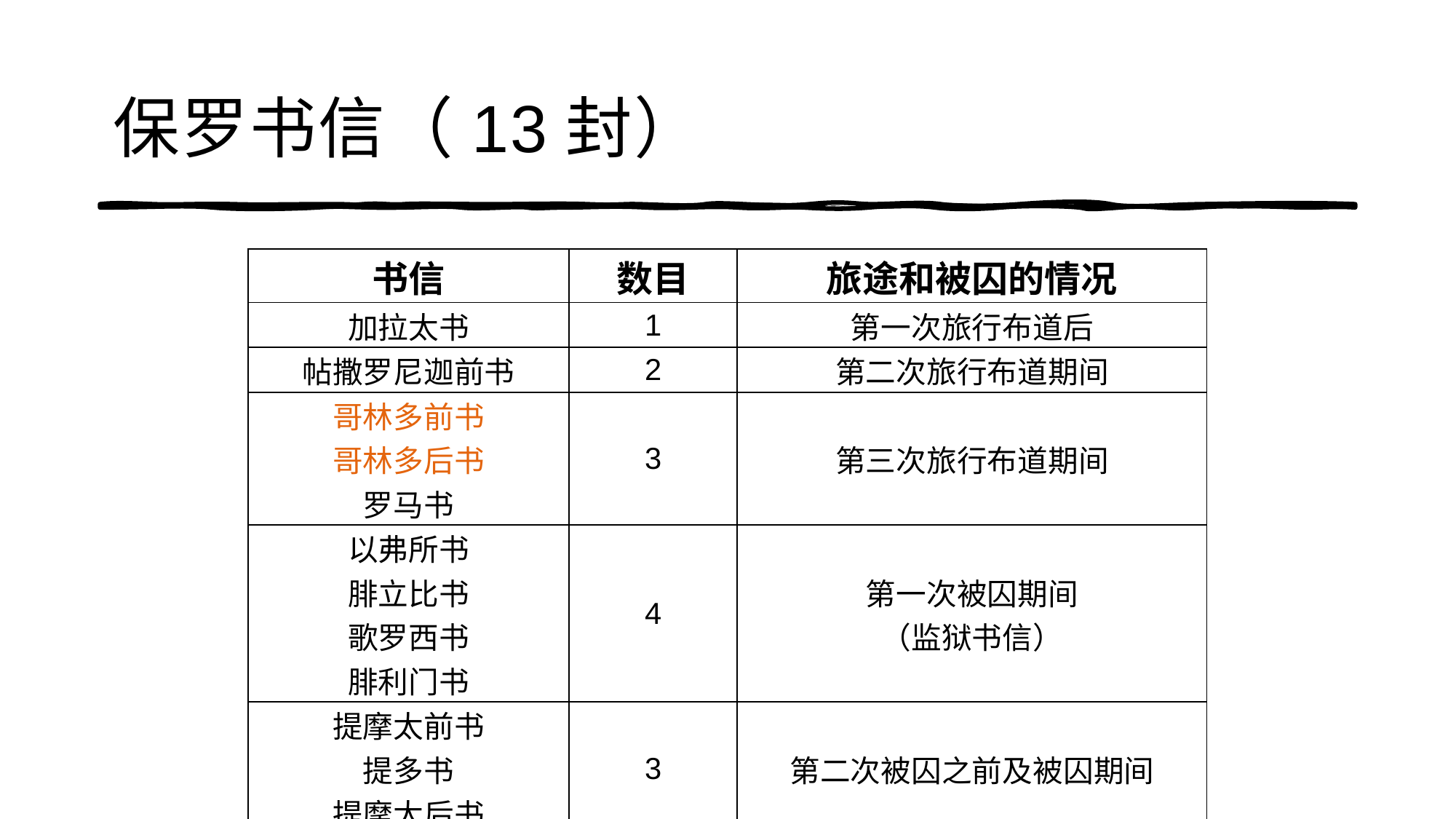

# 保罗书信（13封）
| 书信 | 数目 | 旅途和被囚的情况 |
| --- | --- | --- |
| 加拉太书 | 1 | 第一次旅行布道后 |
| 帖撒罗尼迦前书 | 2 | 第二次旅行布道期间 |
| 哥林多前书 哥林多后书 罗马书 | 3 | 第三次旅行布道期间 |
| 以弗所书 腓立比书 歌罗西书 腓利门书 | 4 | 第一次被囚期间 （监狱书信） |
| 提摩太前书 提多书 提摩太后书 | 3 | 第二次被囚之前及被囚期间 |